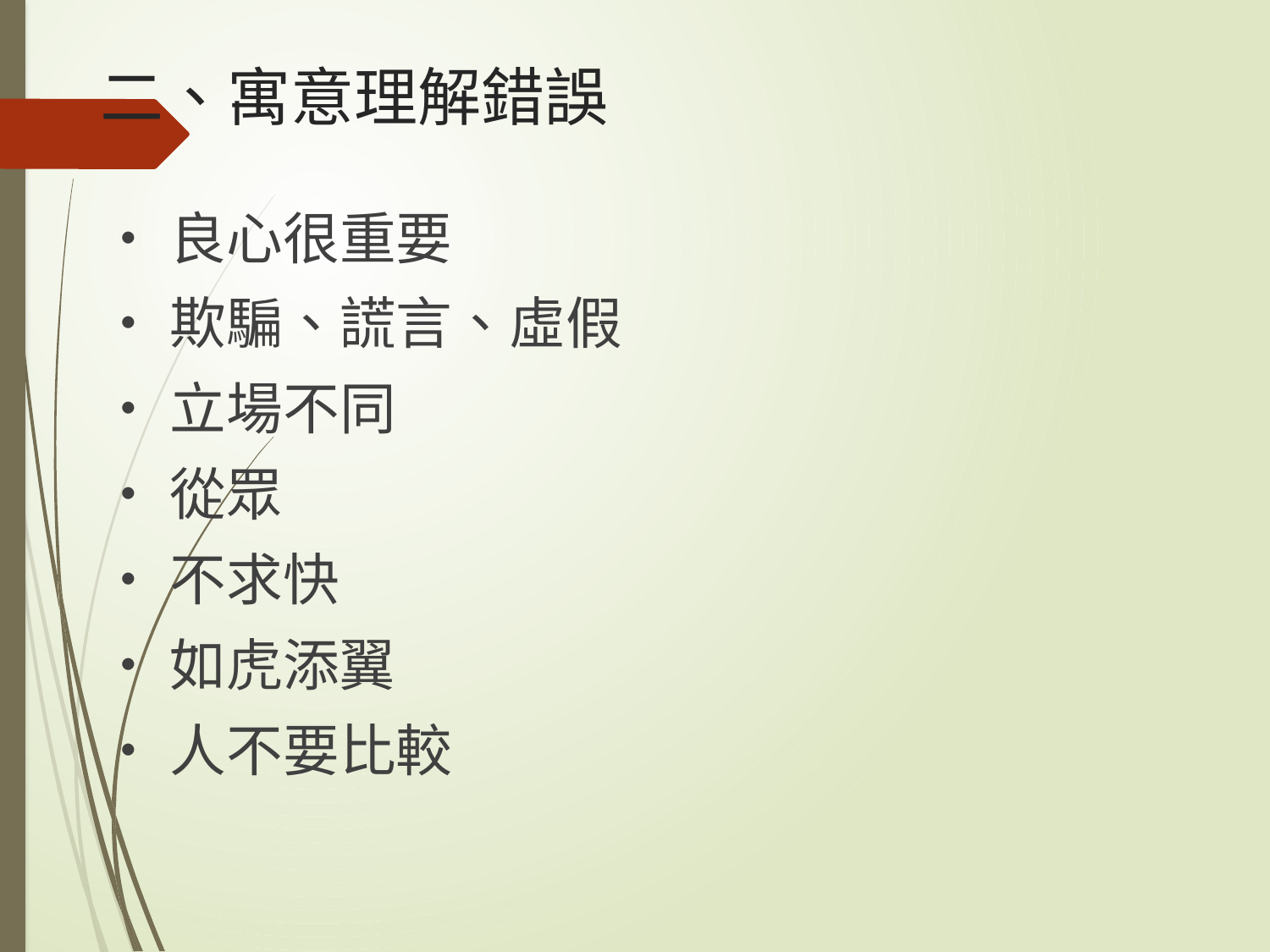

# 二、寓意理解錯誤
‧良心很重要
‧欺騙、謊言、虛假
‧立場不同
‧從眾
‧不求快
‧如虎添翼
‧人不要比較